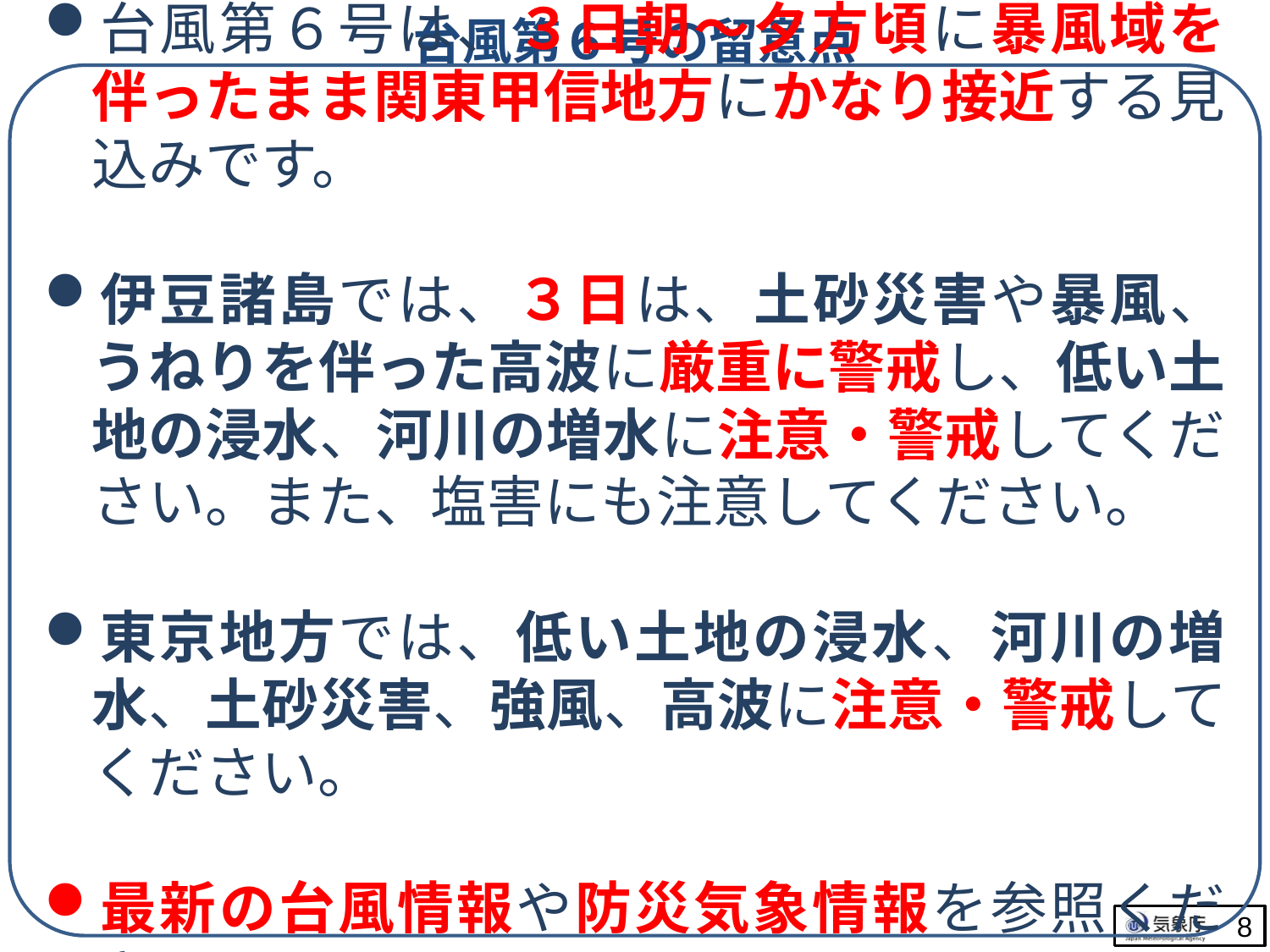

台風第６号の留意点
台風第６号は、３日朝～夕方頃に暴風域を伴ったまま関東甲信地方にかなり接近する見込みです。

伊豆諸島では、３日は、土砂災害や暴風、うねりを伴った高波に厳重に警戒し、低い土地の浸水、河川の増水に注意・警戒してください。また、塩害にも注意してください。

東京地方では、低い土地の浸水、河川の増水、土砂災害、強風、高波に注意・警戒してください。

最新の台風情報や防災気象情報を参照ください。